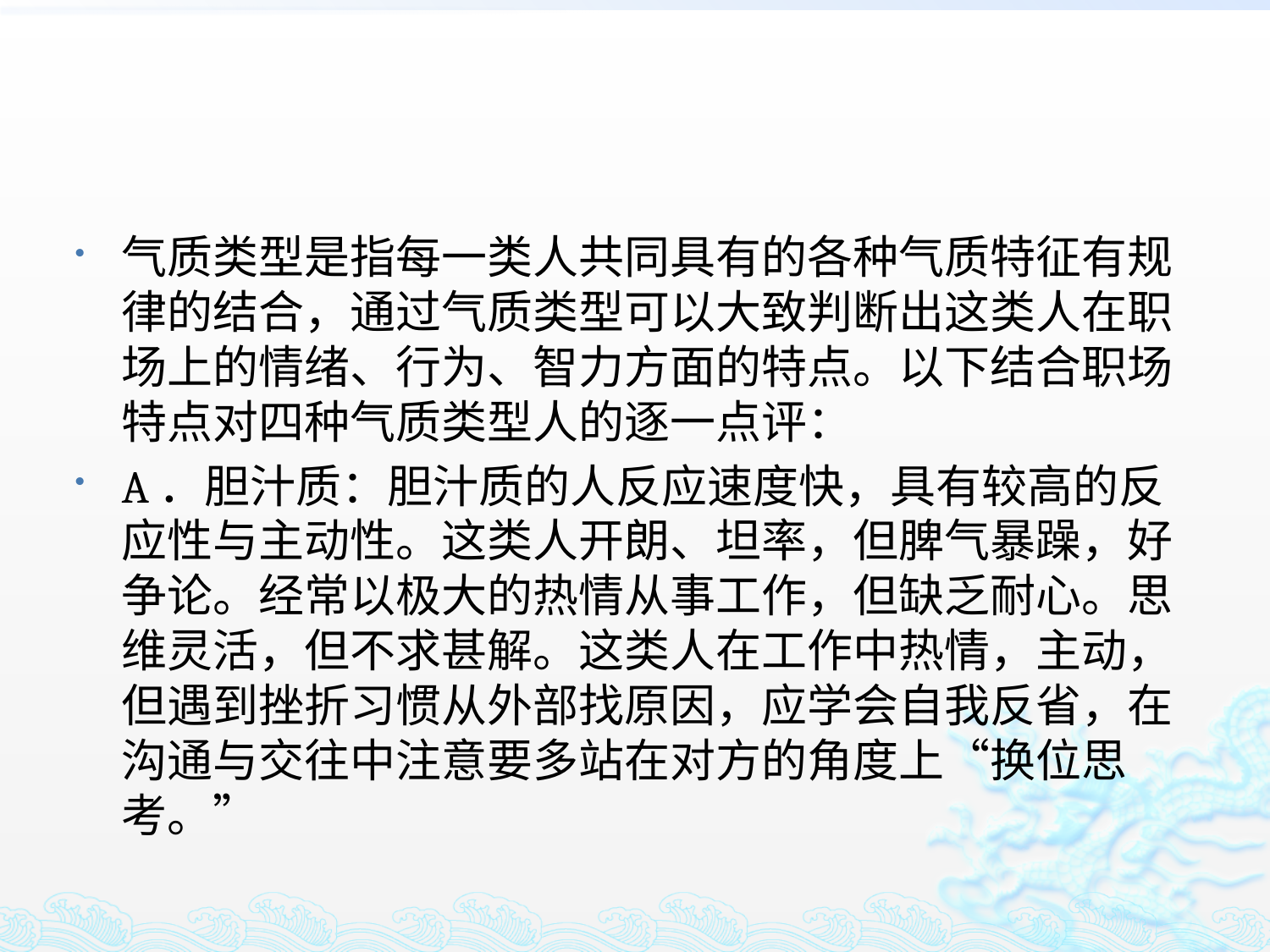

#
气质类型是指每一类人共同具有的各种气质特征有规律的结合，通过气质类型可以大致判断出这类人在职场上的情绪、行为、智力方面的特点。以下结合职场特点对四种气质类型人的逐一点评：
A．胆汁质：胆汁质的人反应速度快，具有较高的反应性与主动性。这类人开朗、坦率，但脾气暴躁，好争论。经常以极大的热情从事工作，但缺乏耐心。思维灵活，但不求甚解。这类人在工作中热情，主动，但遇到挫折习惯从外部找原因，应学会自我反省，在沟通与交往中注意要多站在对方的角度上“换位思考。”